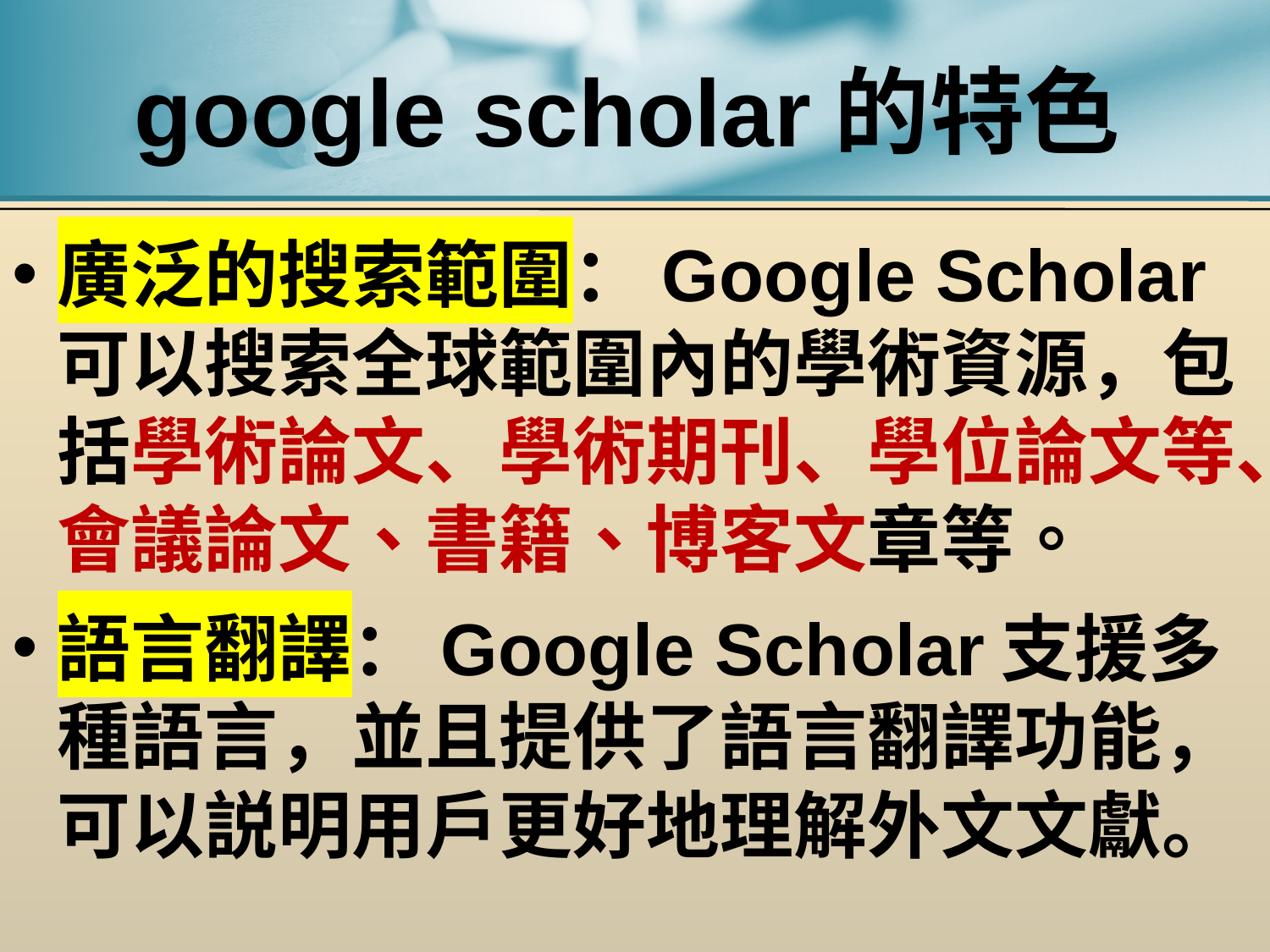

# google scholar的特色
廣泛的搜索範圍：Google Scholar可以搜索全球範圍內的學術資源，包括學術論文、學術期刊、學位論文等、會議論文、書籍、博客文章等。
語言翻譯：Google Scholar支援多種語言，並且提供了語言翻譯功能，可以説明用戶更好地理解外文文獻。